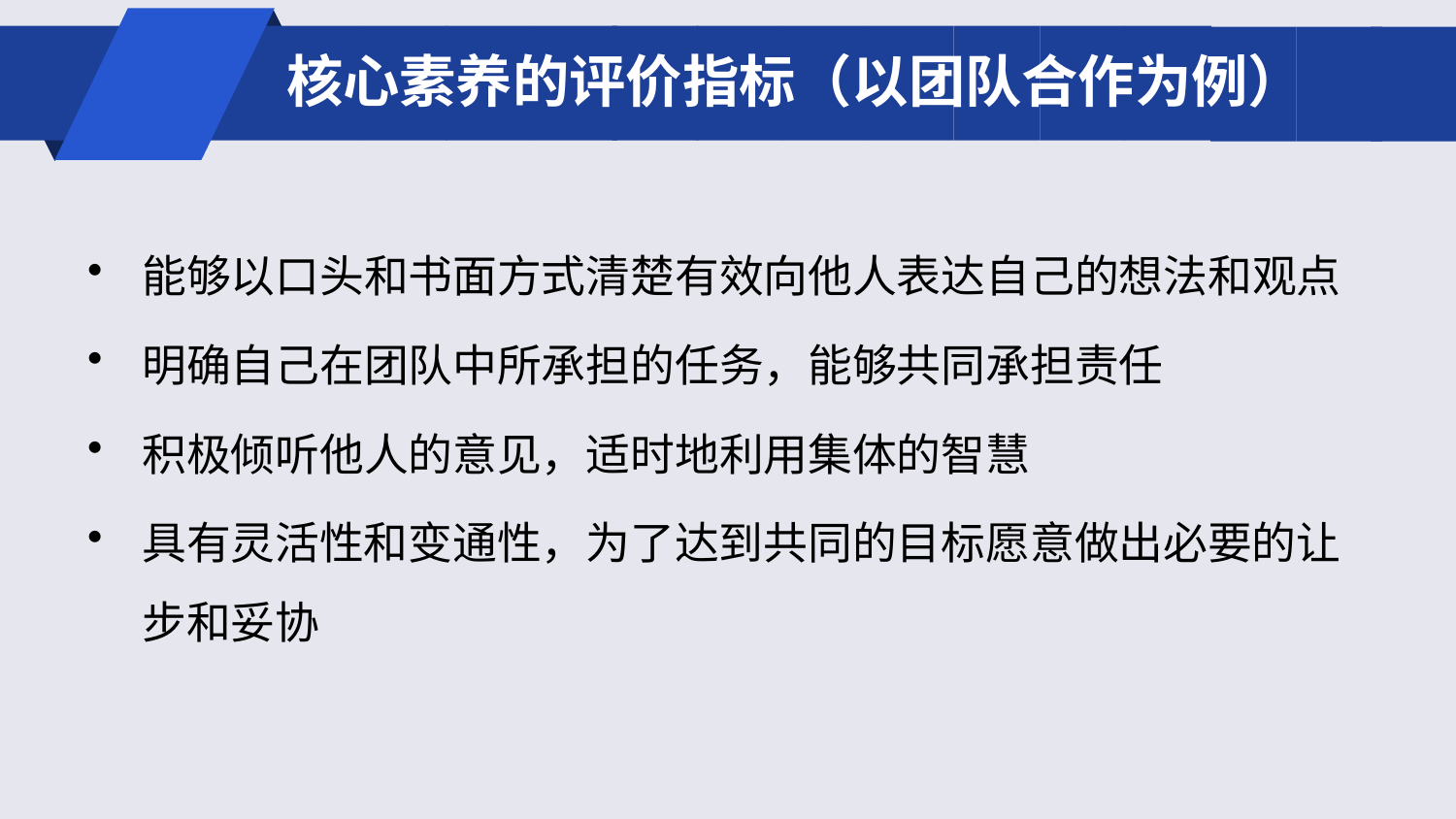

# 核心素养的评价指标（以团队合作为例）
能够以口头和书面方式清楚有效向他人表达自己的想法和观点
明确自己在团队中所承担的任务，能够共同承担责任
积极倾听他人的意见，适时地利用集体的智慧
具有灵活性和变通性，为了达到共同的目标愿意做出必要的让步和妥协